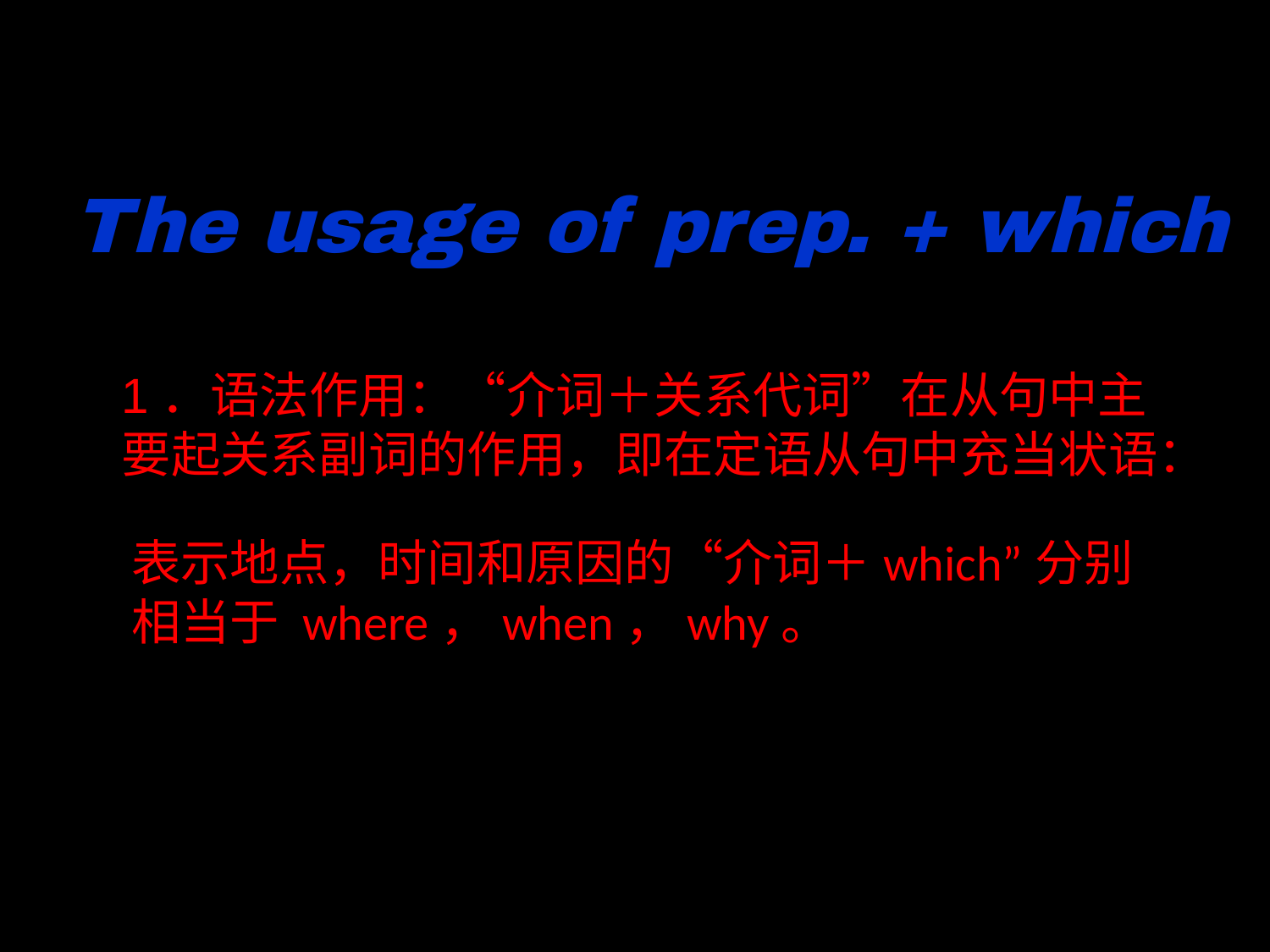

The usage of prep. + which
1．语法作用：“介词＋关系代词”在从句中主要起关系副词的作用，即在定语从句中充当状语：
表示地点，时间和原因的“介词＋which”分别相当于 where，when，why。